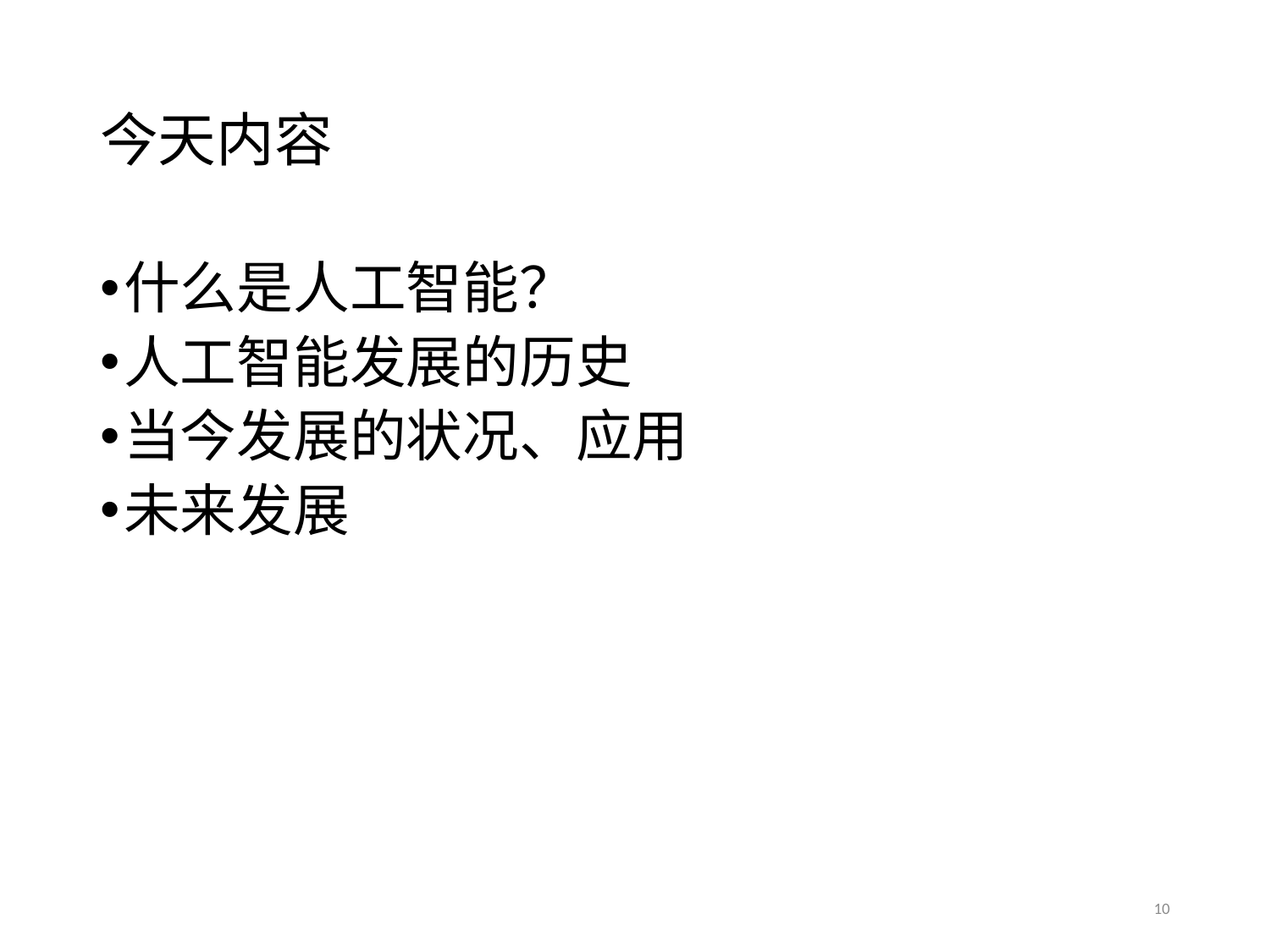

# 今天内容
什么是人工智能？
人工智能发展的历史
当今发展的状况、应用
未来发展

10